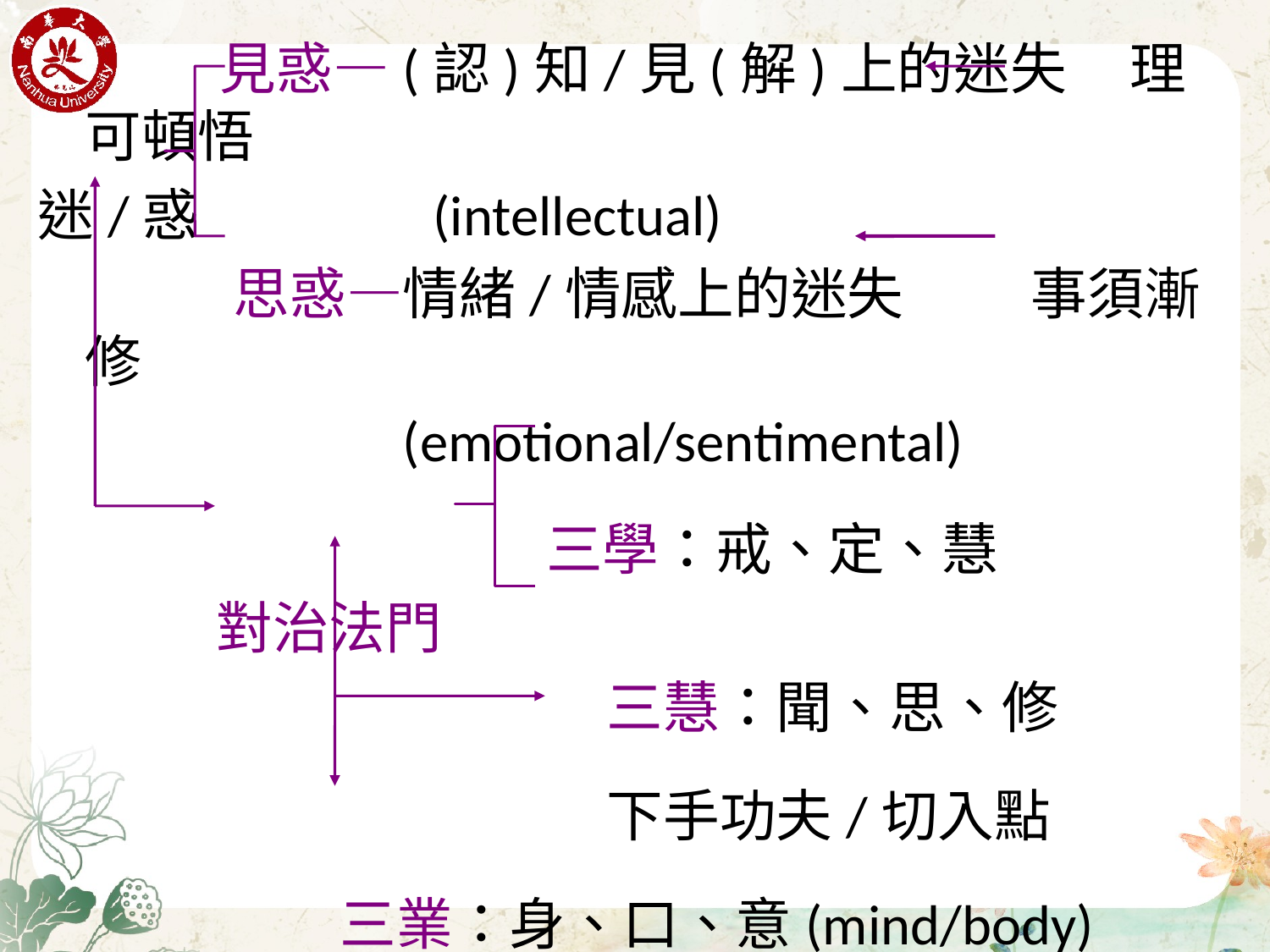

見惑—(認)知/見(解)上的迷失     理可頓悟
迷/惑　　　    (intellectual)
 　　　思惑—情緒/情感上的迷失          事須漸修
　　　　　　 (emotional/sentimental)

　　　　　　　　　三學：戒、定、慧
             對治法門
     	 	                    三慧：聞、思、修

       			          下手功夫/切入點

		         三業：身、口、意(mind/body)
		　　六根：眼、耳、鼻、舌、身、意